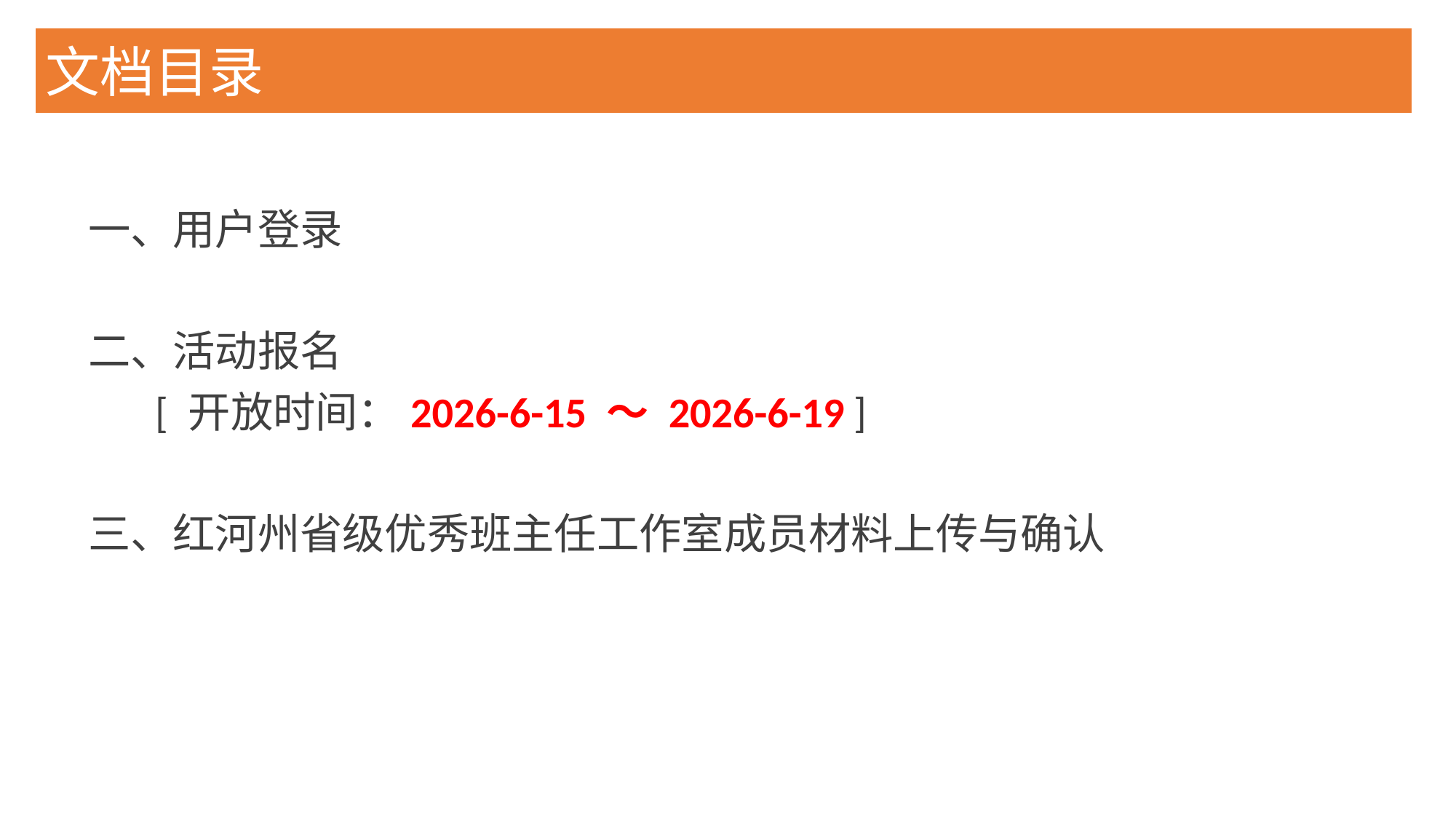

# 文档目录

一、用户登录

二、活动报名
       [ 开放时间：2026-6-15 ～ 2026-6-19 ]

三、红河州省级优秀班主任工作室成员材料上传与确认